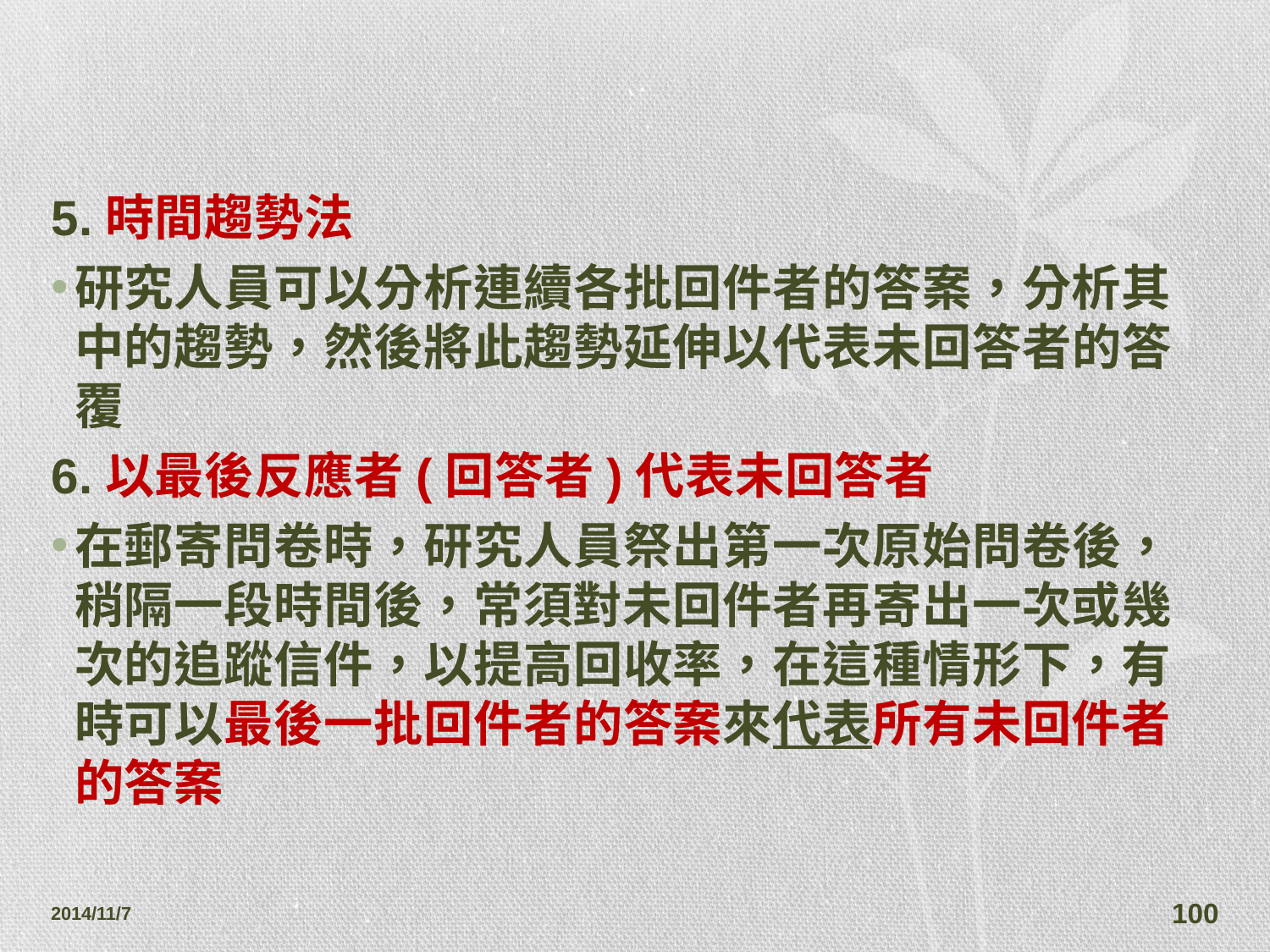

#
5.時間趨勢法
研究人員可以分析連續各批回件者的答案，分析其中的趨勢，然後將此趨勢延伸以代表未回答者的答覆
6.以最後反應者(回答者)代表未回答者
在郵寄問卷時，研究人員祭出第一次原始問卷後，稍隔一段時間後，常須對未回件者再寄出一次或幾次的追蹤信件，以提高回收率，在這種情形下，有時可以最後一批回件者的答案來代表所有未回件者的答案

2014/11/7
100